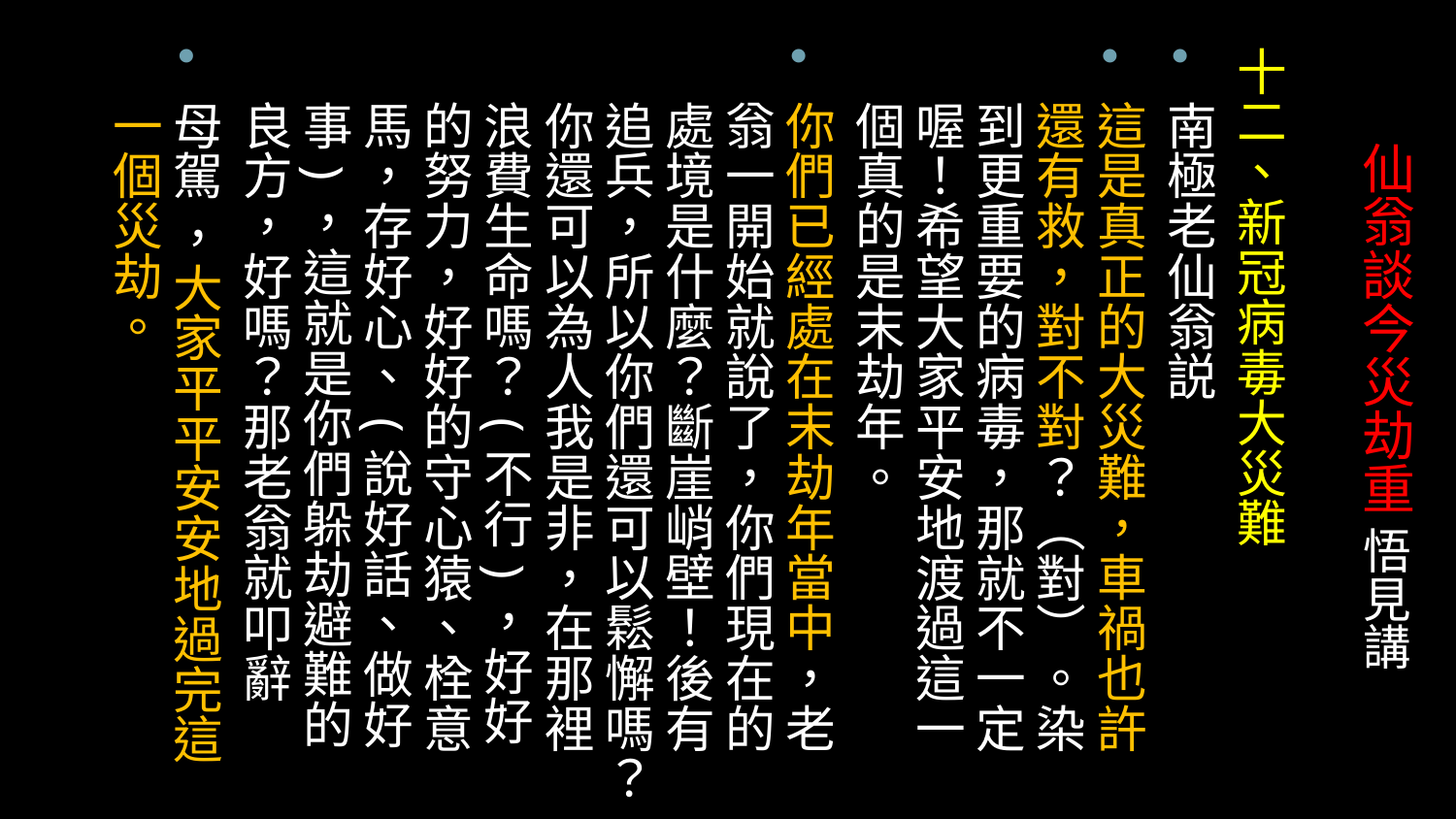

# 仙翁談今災劫重 悟見講
十二、新冠病毒大災難
南極老仙翁説
這是真正的大災難，車禍也許還有救，對不對？（對）。染到更重要的病毒，那就不一定喔！希望大家平安地渡過這一個真的是末劫年。
你們已經處在末劫年當中，老翁一開始就說了，你們現在的處境是什麼？斷崖峭壁！後有追兵，所以你們還可以鬆懈嗎？你還可以為人我是非，在那裡浪費生命嗎？(不行)，好好的努力，好好的守心猿、栓意馬，存好心、(說好話、做好事)，這就是你們躲劫避難的良方，好嗎？那老翁就叩辭
母駕 ，大家平平安安地過完這一個災劫。